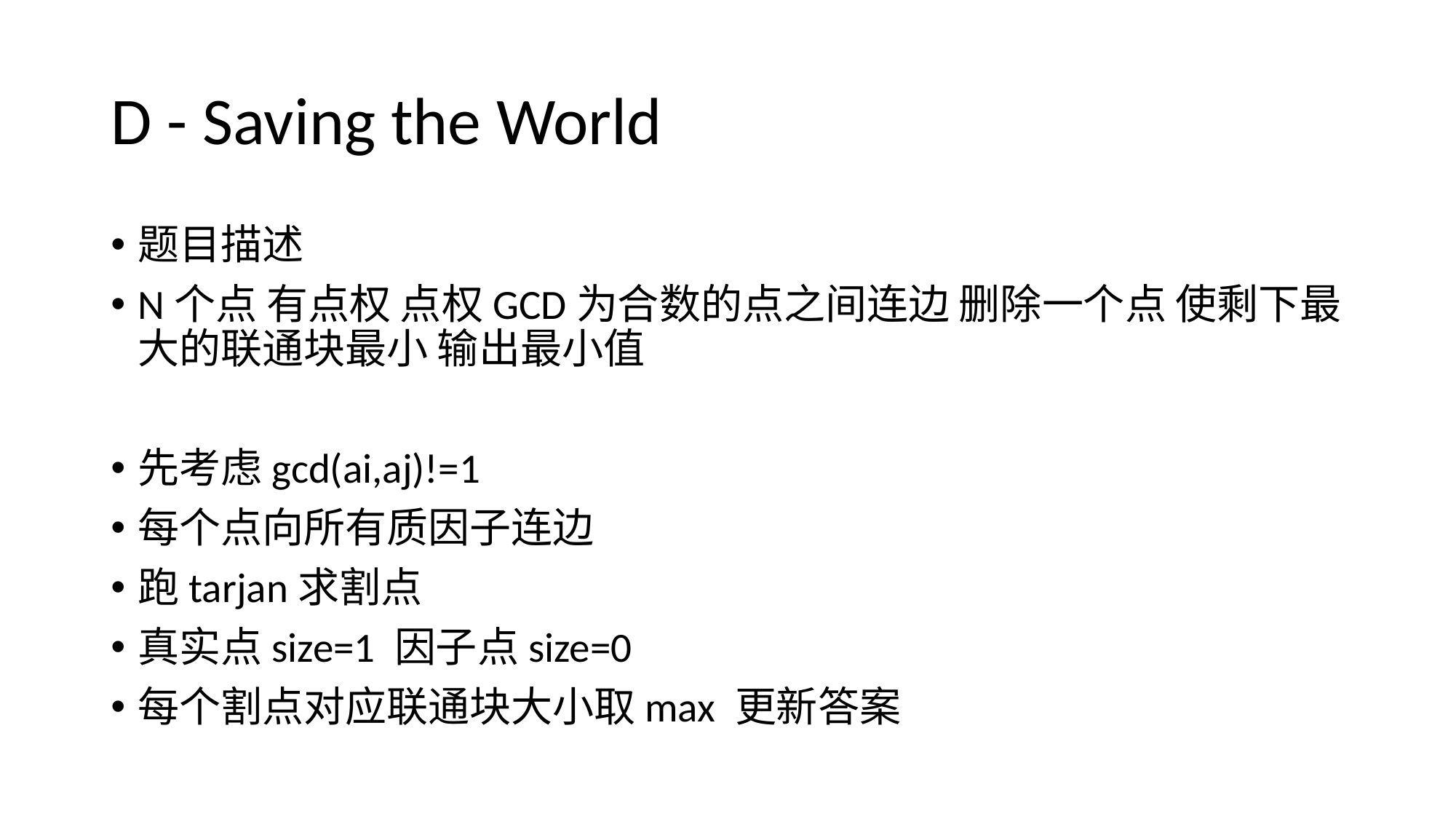

# D - Saving the World
题目描述
N个点 有点权 点权GCD为合数的点之间连边 删除一个点 使剩下最大的联通块最小 输出最小值

先考虑gcd(ai,aj)!=1
每个点向所有质因子连边
跑tarjan求割点
真实点size=1 因子点size=0
每个割点对应联通块大小取max 更新答案